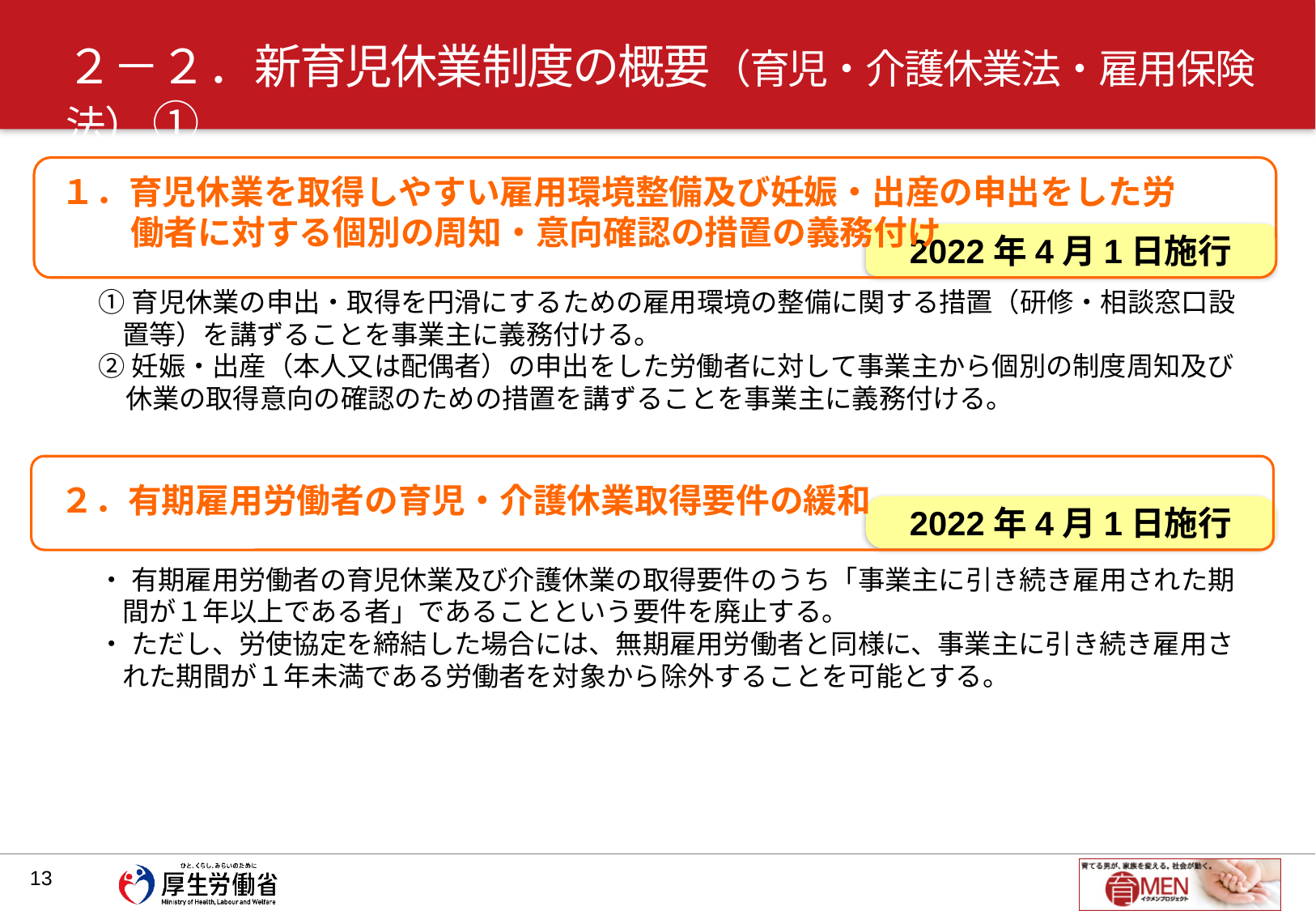

# ２－２．新育児休業制度の概要（育児・介護休業法・雇用保険法） ①

１．育児休業を取得しやすい雇用環境整備及び妊娠・出産の申出をした労働者に対する個別の周知・意向確認の措置の義務付け
2022年4月1日施行
①育児休業の申出・取得を円滑にするための雇用環境の整備に関する措置（研修・相談窓口設置等）を講ずることを事業主に義務付ける。
②妊娠・出産（本人又は配偶者）の申出をした労働者に対して事業主から個別の制度周知及び休業の取得意向の確認のための措置を講ずることを事業主に義務付ける。

２．有期雇用労働者の育児・介護休業取得要件の緩和
2022年4月1日施行
・ 有期雇用労働者の育児休業及び介護休業の取得要件のうち「事業主に引き続き雇用された期間が１年以上である者」であることという要件を廃止する。
・ ただし、労使協定を締結した場合には、無期雇用労働者と同様に、事業主に引き続き雇用された期間が１年未満である労働者を対象から除外することを可能とする。
13